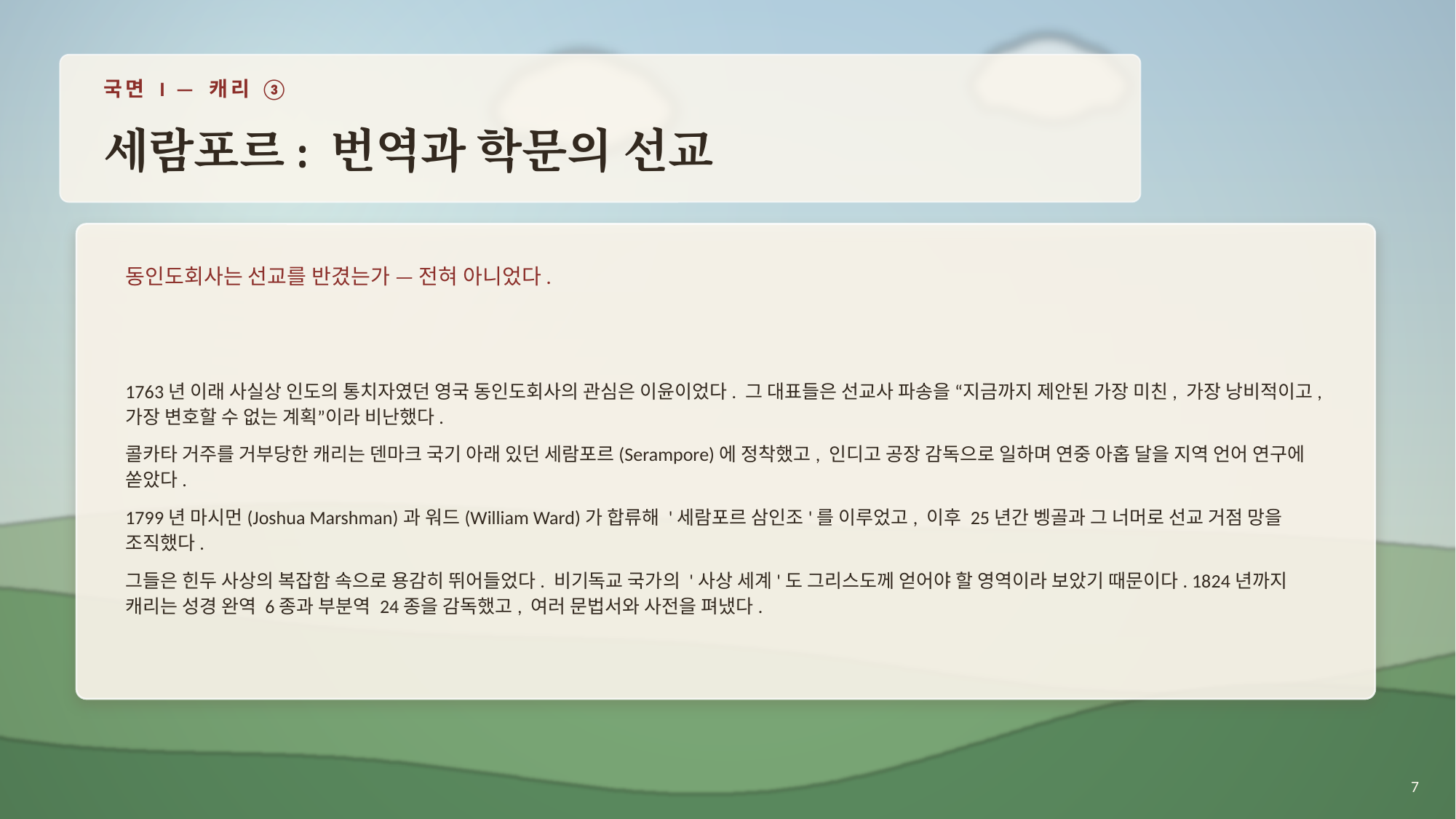

국면 I — 캐리 ③
세람포르: 번역과 학문의 선교

동인도회사는 선교를 반겼는가 — 전혀 아니었다.
1763년 이래 사실상 인도의 통치자였던 영국 동인도회사의 관심은 이윤이었다. 그 대표들은 선교사 파송을 “지금까지 제안된 가장 미친, 가장 낭비적이고, 가장 변호할 수 없는 계획”이라 비난했다.
콜카타 거주를 거부당한 캐리는 덴마크 국기 아래 있던 세람포르(Serampore)에 정착했고, 인디고 공장 감독으로 일하며 연중 아홉 달을 지역 언어 연구에 쏟았다.
1799년 마시먼(Joshua Marshman)과 워드(William Ward)가 합류해 '세람포르 삼인조'를 이루었고, 이후 25년간 벵골과 그 너머로 선교 거점 망을 조직했다.
그들은 힌두 사상의 복잡함 속으로 용감히 뛰어들었다. 비기독교 국가의 '사상 세계'도 그리스도께 얻어야 할 영역이라 보았기 때문이다. 1824년까지 캐리는 성경 완역 6종과 부분역 24종을 감독했고, 여러 문법서와 사전을 펴냈다.
7